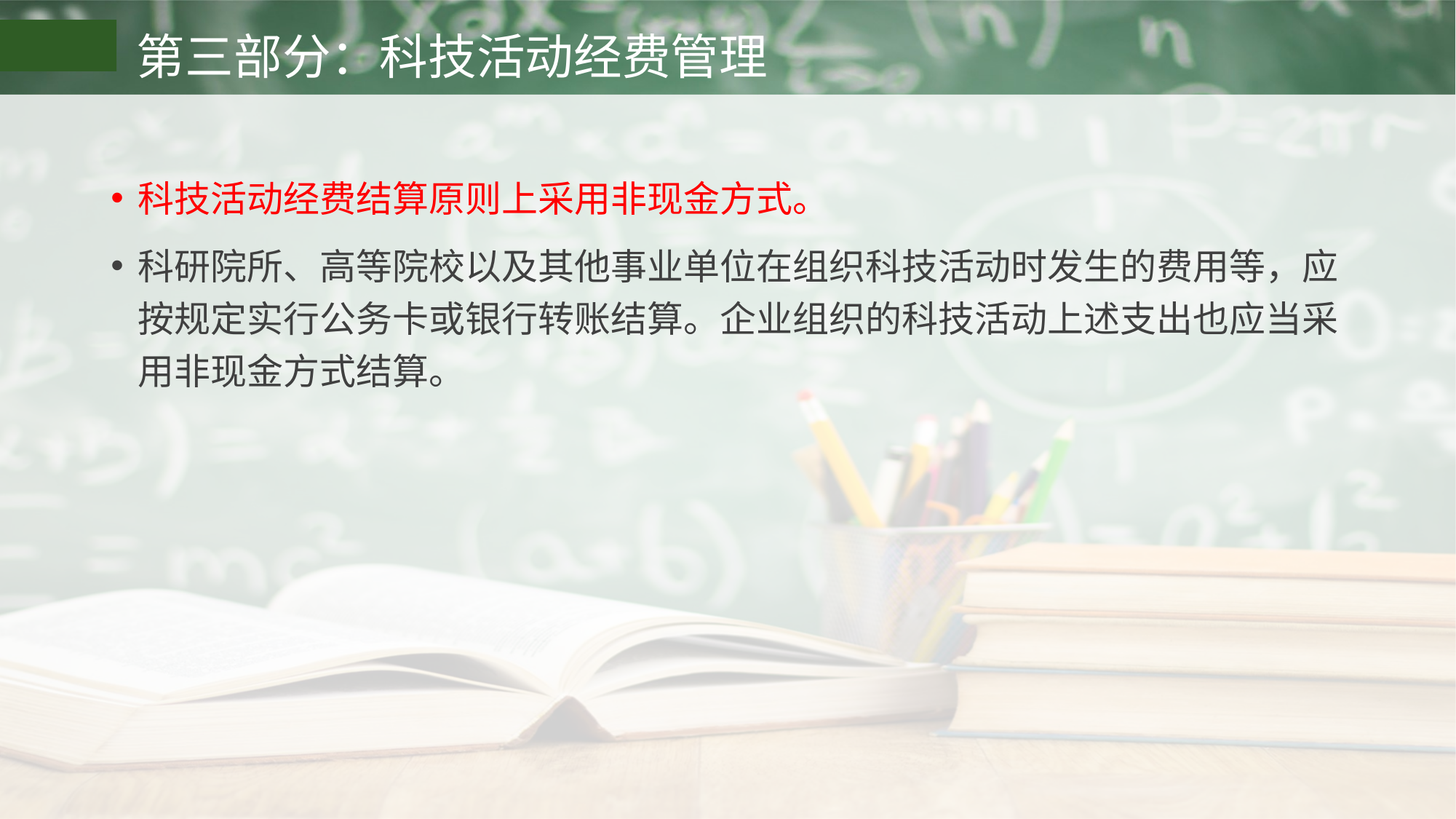

# 第三部分：科技活动经费管理
科技活动经费结算原则上采用非现金方式。
科研院所、高等院校以及其他事业单位在组织科技活动时发生的费用等，应按规定实行公务卡或银行转账结算。企业组织的科技活动上述支出也应当采用非现金方式结算。